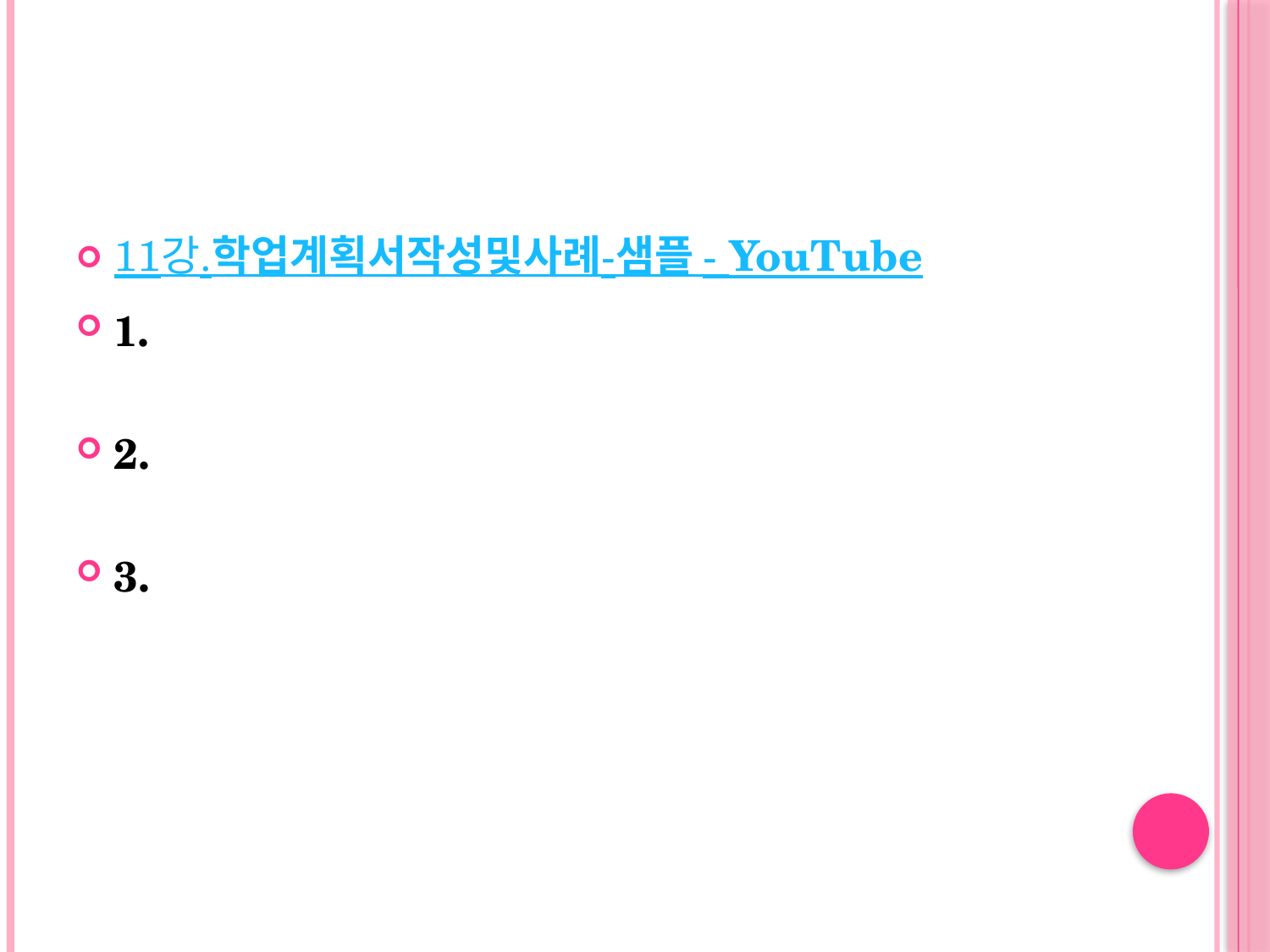

#
11강.학업계획서작성및사례-샘플 - YouTube
1.

2.

3.